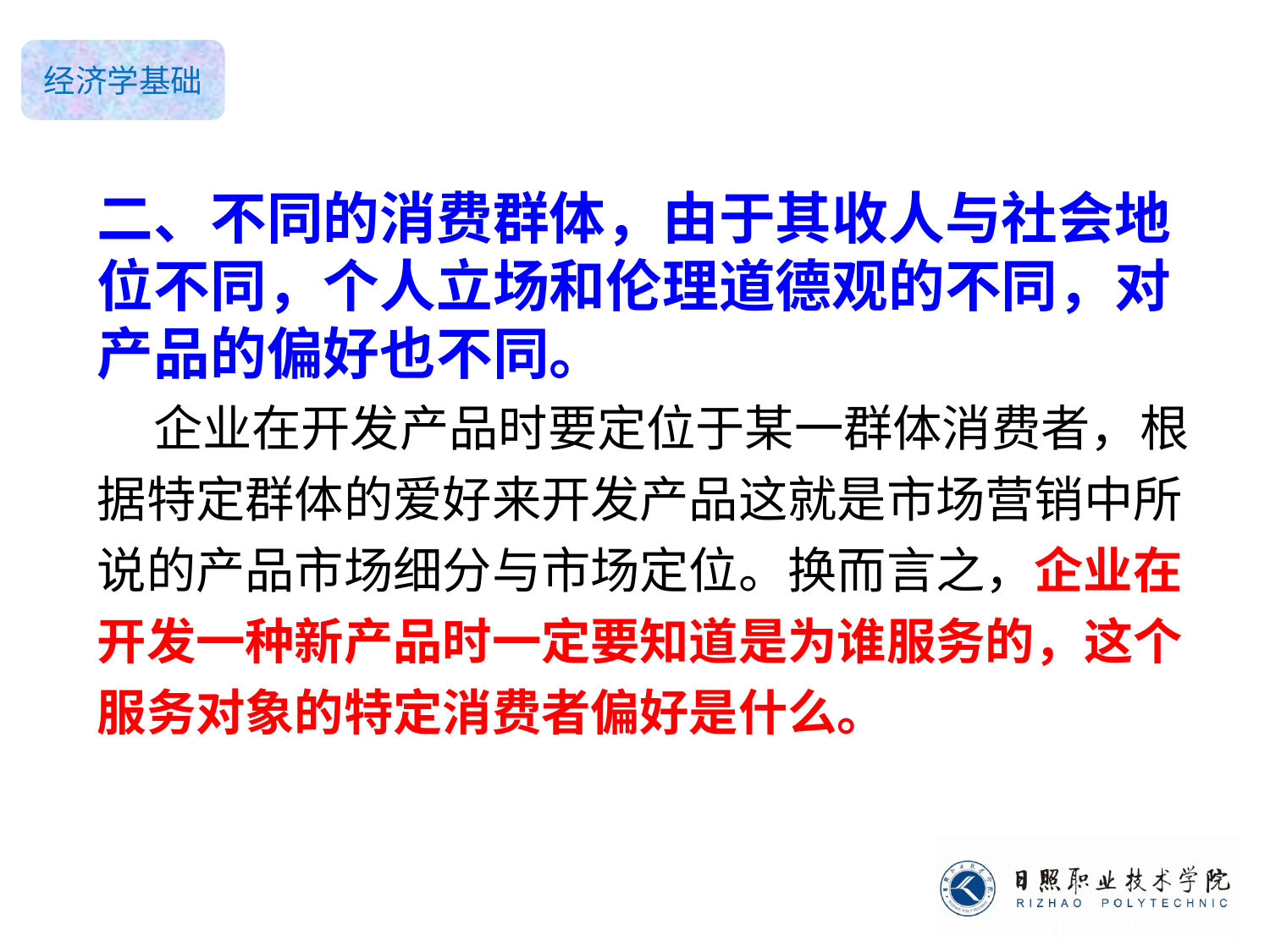

二、不同的消费群体，由于其收人与社会地位不同，个人立场和伦理道德观的不同，对产品的偏好也不同。
    企业在开发产品时要定位于某一群体消费者，根据特定群体的爱好来开发产品这就是市场营销中所说的产品市场细分与市场定位。换而言之，企业在开发一种新产品时一定要知道是为谁服务的，这个服务对象的特定消费者偏好是什么。
日照职业技术学院
《经济学基础》